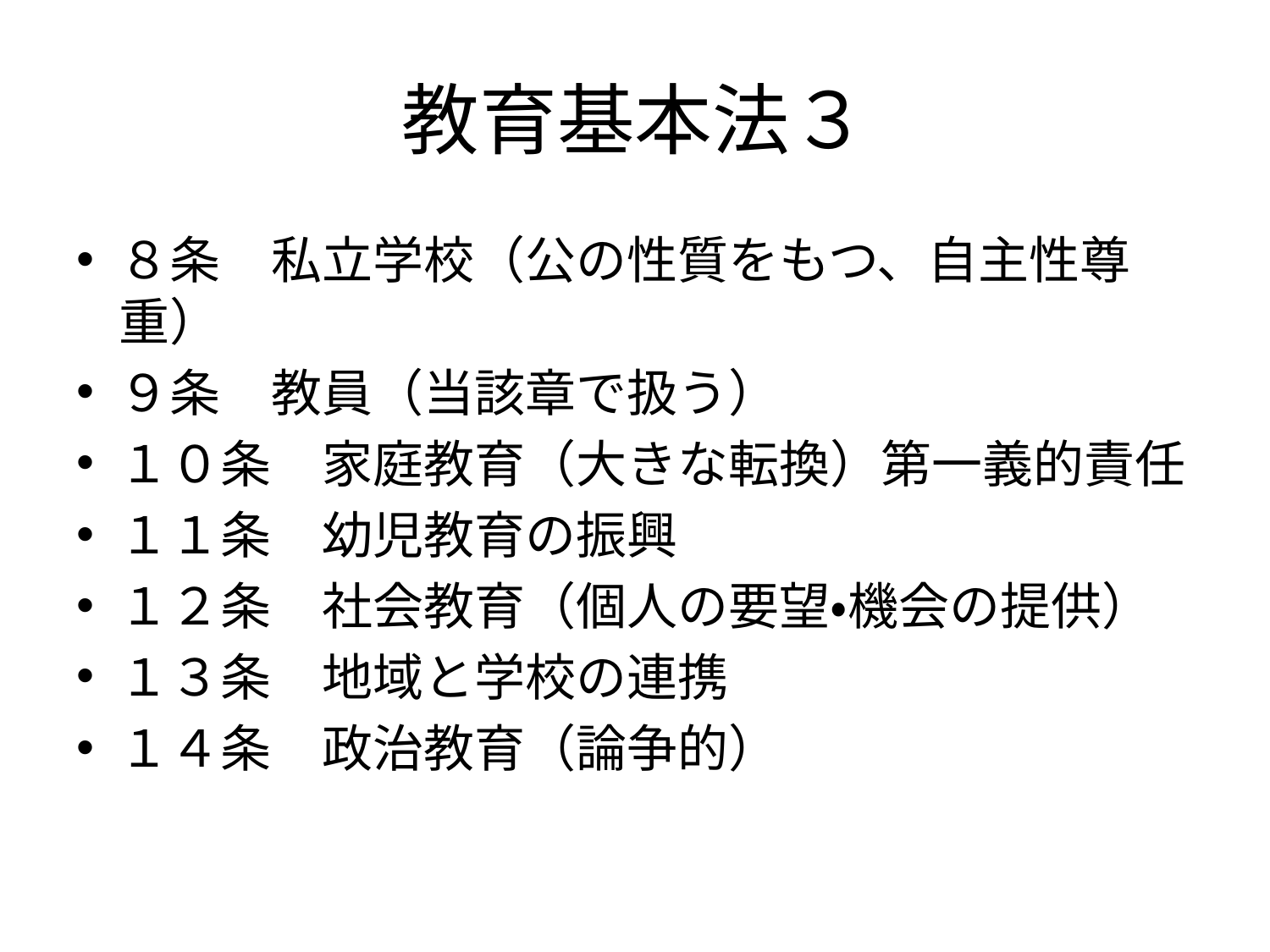

# 教育基本法３
８条　私立学校（公の性質をもつ、自主性尊重）
９条　教員（当該章で扱う）
１０条　家庭教育（大きな転換）第一義的責任
１１条　幼児教育の振興
１２条　社会教育（個人の要望・機会の提供）
１３条　地域と学校の連携
１４条　政治教育（論争的）